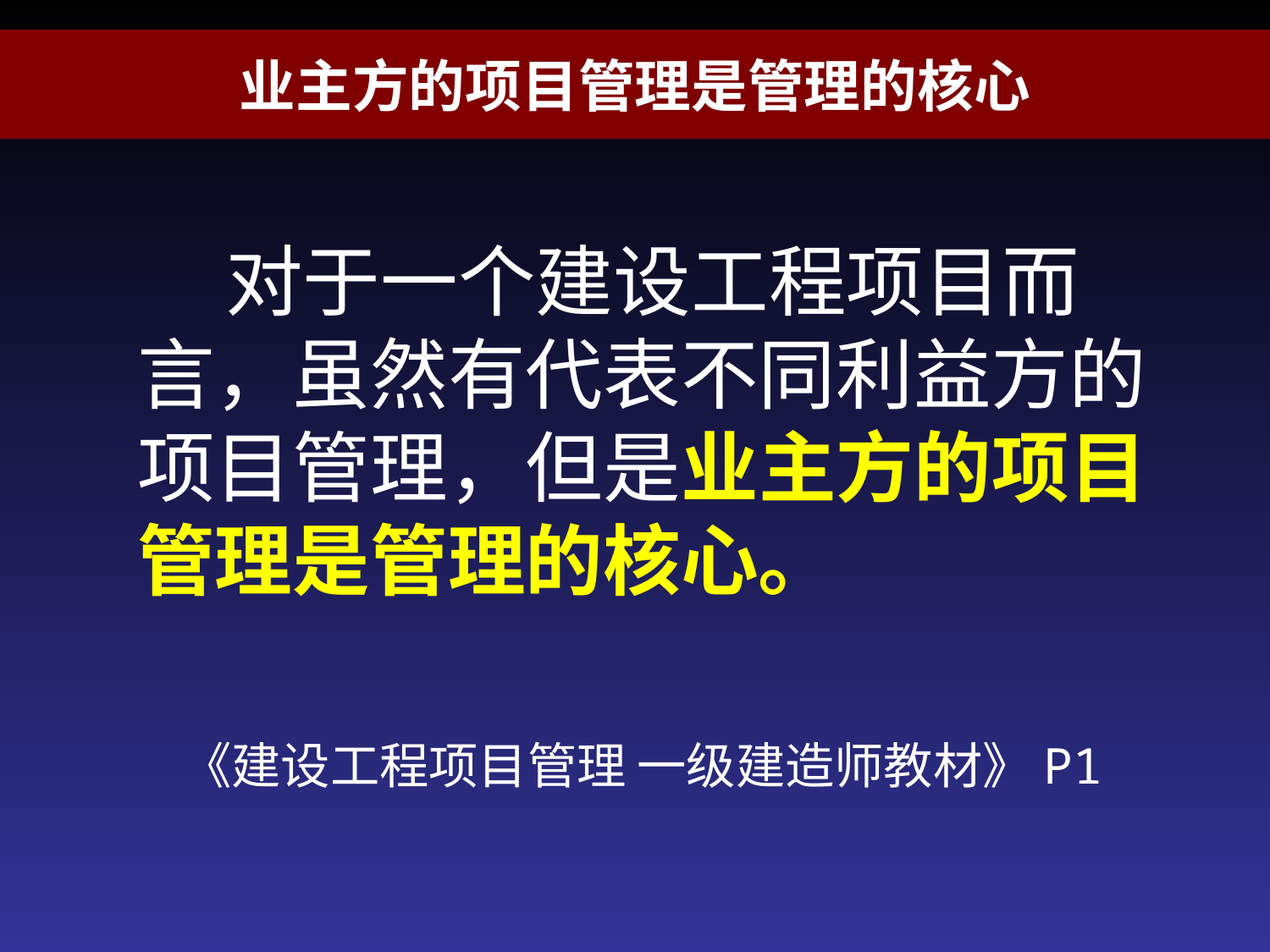

# 业主方的项目管理是管理的核心
    对于一个建设工程项目而言，虽然有代表不同利益方的项目管理，但是业主方的项目管理是管理的核心。

   《建设工程项目管理 一级建造师教材》P1